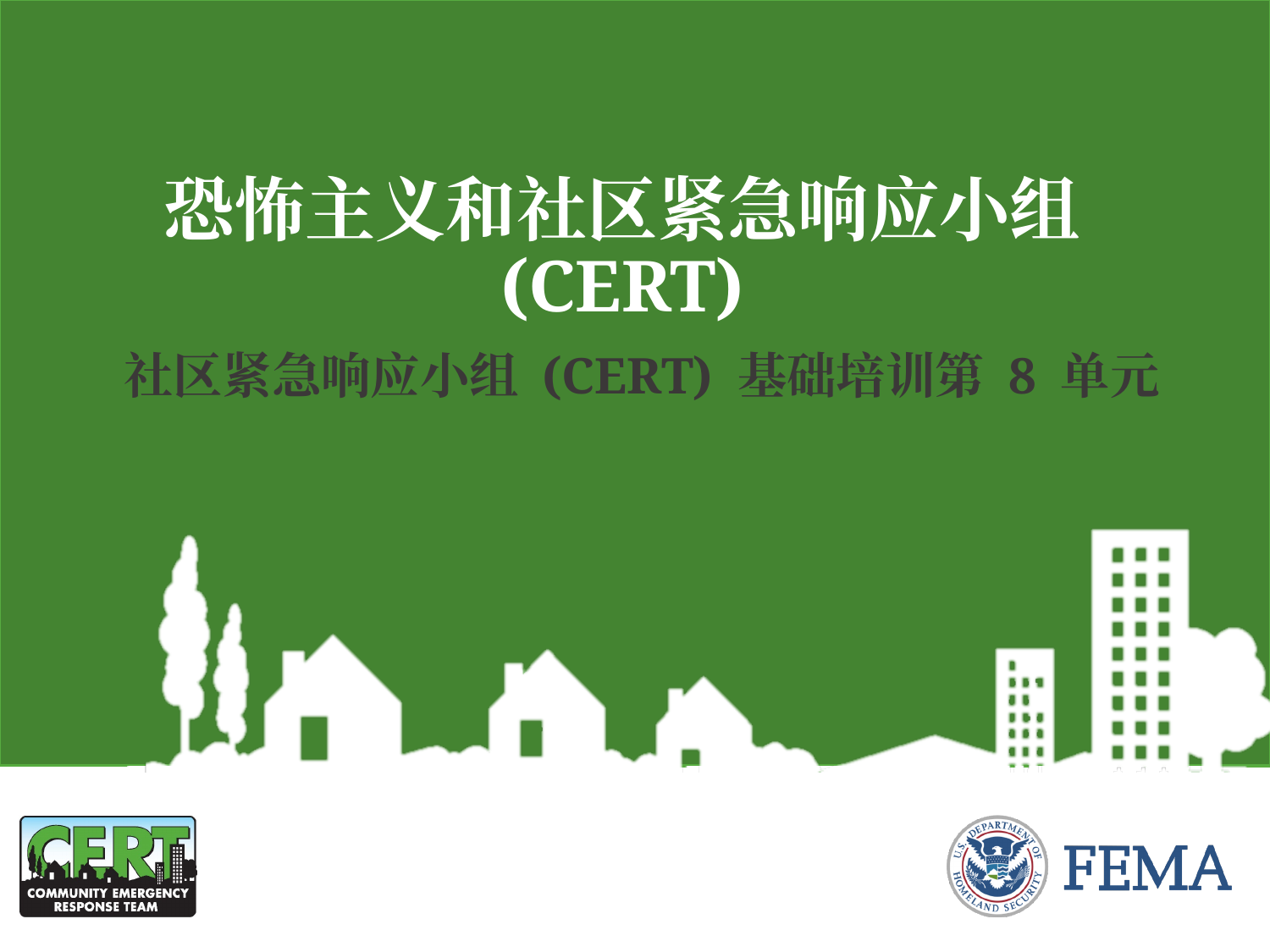

# 恐怖主义和社区紧急响应小组 (CERT)

社区紧急响应小组 (CERT) 基础培训第 8 单元